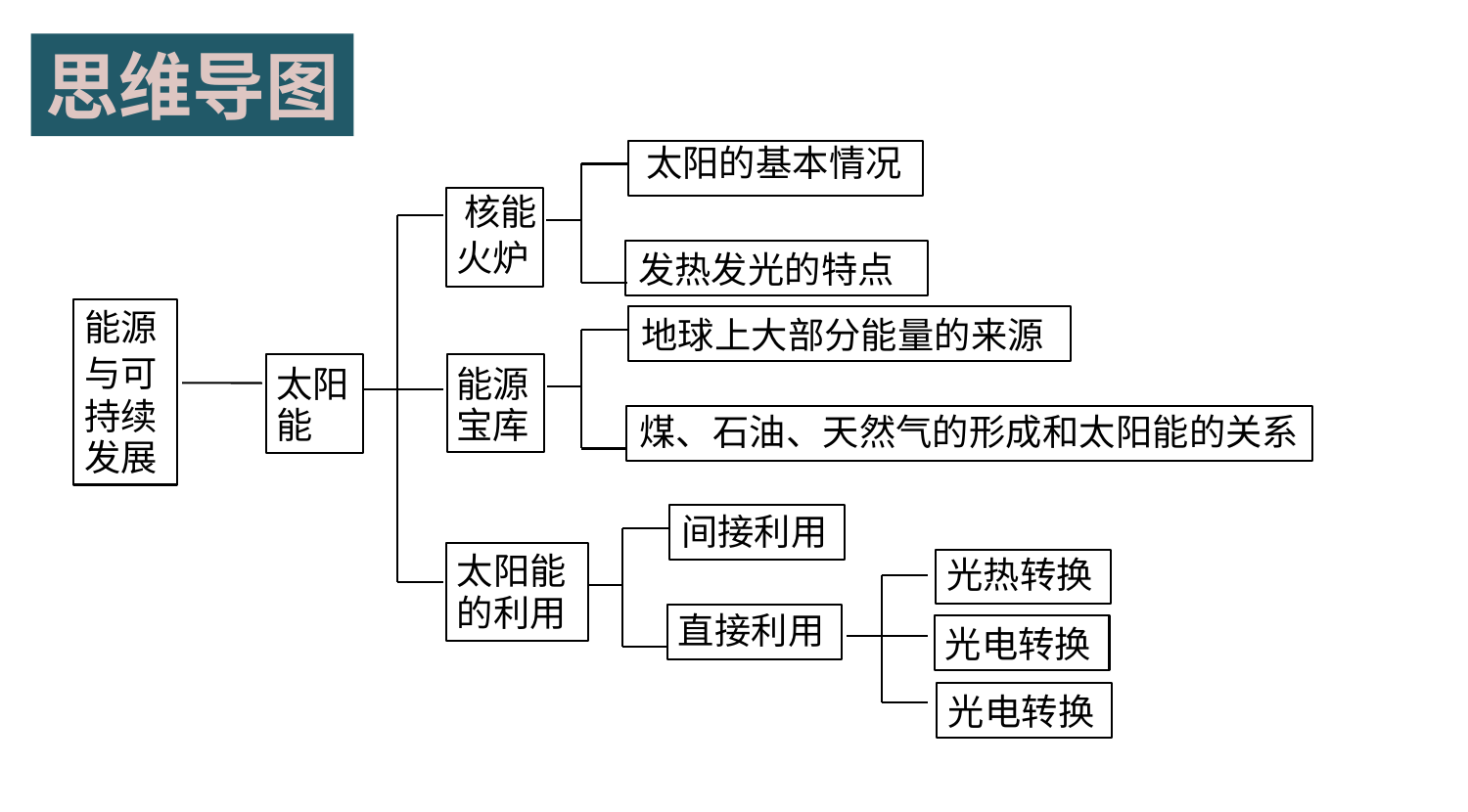

思维导图

		太阳的基本情况
	核能

火炉
发热发光的特点

	地球上大部分能量的来源

能源

与可
持续
发展
太阳
能
能源
宝库

煤、石油、天然气的形成和太阳能的关系

间接利用

太阳能
光热转换

的利用

直接利用

光电转换

	光电转换